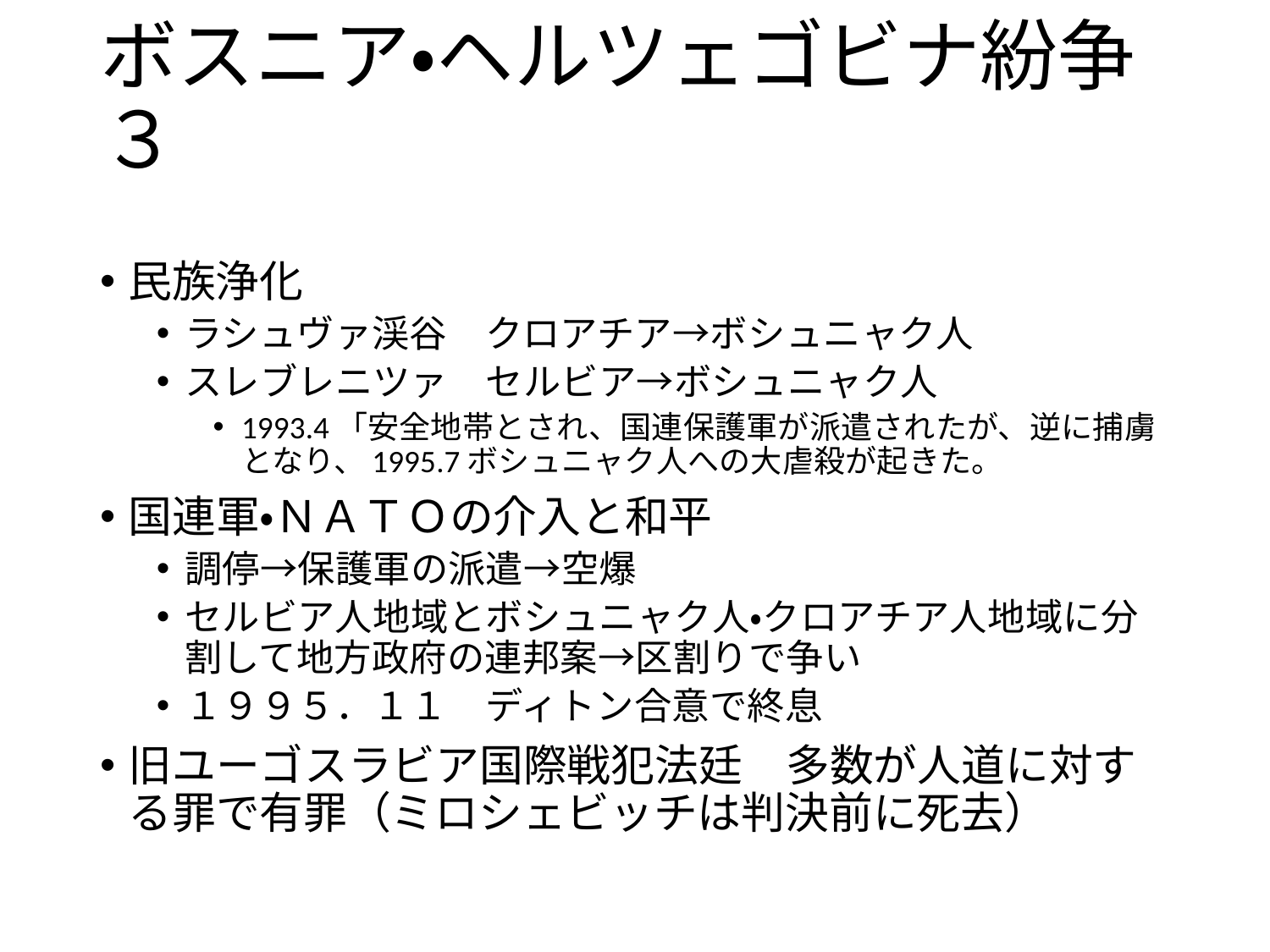

# ボスニア・ヘルツェゴビナ紛争３
民族浄化
ラシュヴァ渓谷　クロアチア→ボシュニャク人
スレブレニツァ　セルビア→ボシュニャク人
1993.4「安全地帯とされ、国連保護軍が派遣されたが、逆に捕虜となり、1995.7ボシュニャク人への大虐殺が起きた。
国連軍・ＮＡＴＯの介入と和平
調停→保護軍の派遣→空爆
セルビア人地域とボシュニャク人・クロアチア人地域に分割して地方政府の連邦案→区割りで争い
１９９５．１１　ディトン合意で終息
旧ユーゴスラビア国際戦犯法廷　多数が人道に対する罪で有罪（ミロシェビッチは判決前に死去）